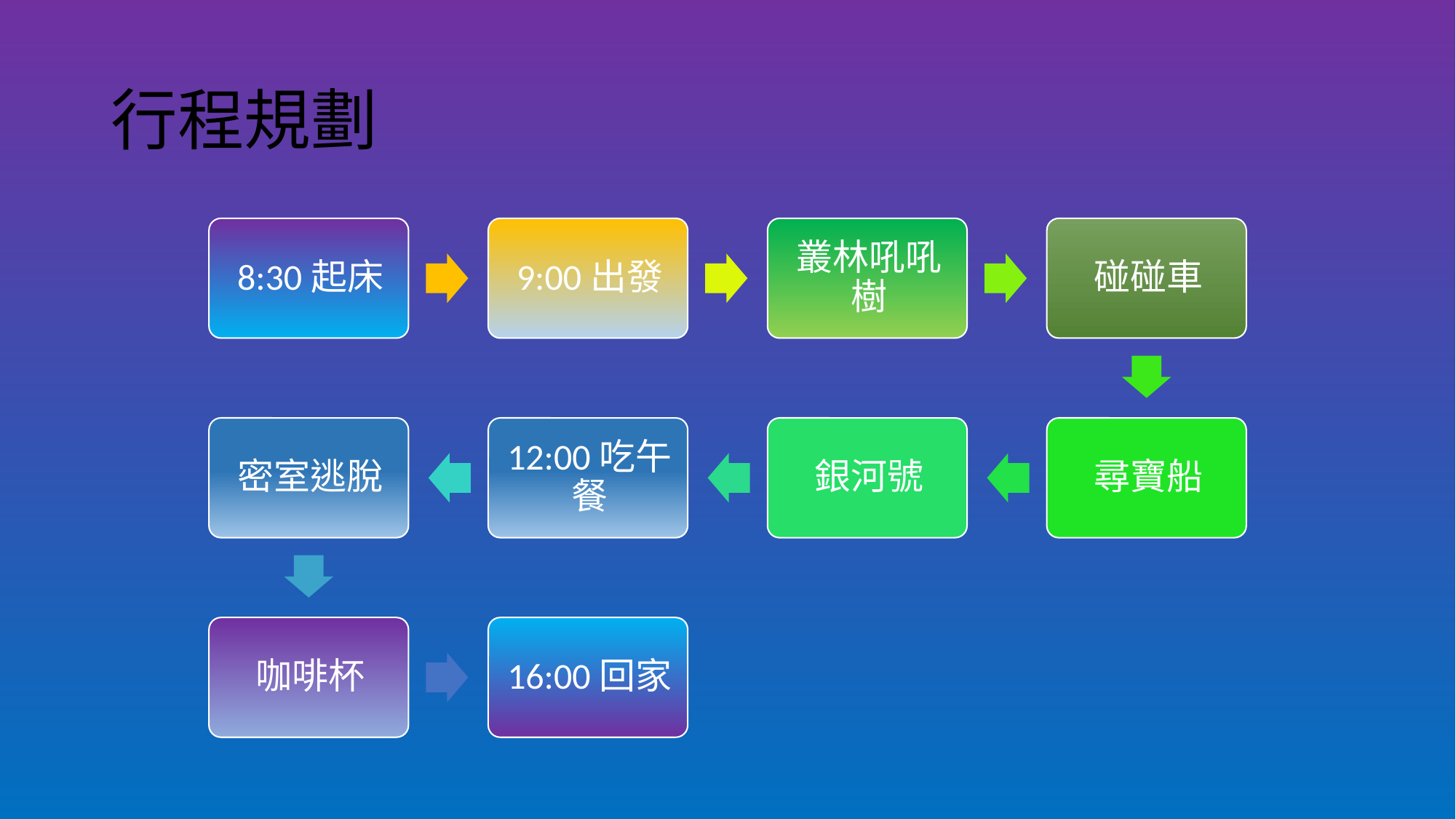

# 行程規劃
8:30起床

9:00出發

叢林吼吼樹

碰碰車

尋寶船

銀河號

12:00吃午餐

密室逃脫

咖啡杯

16:00回家